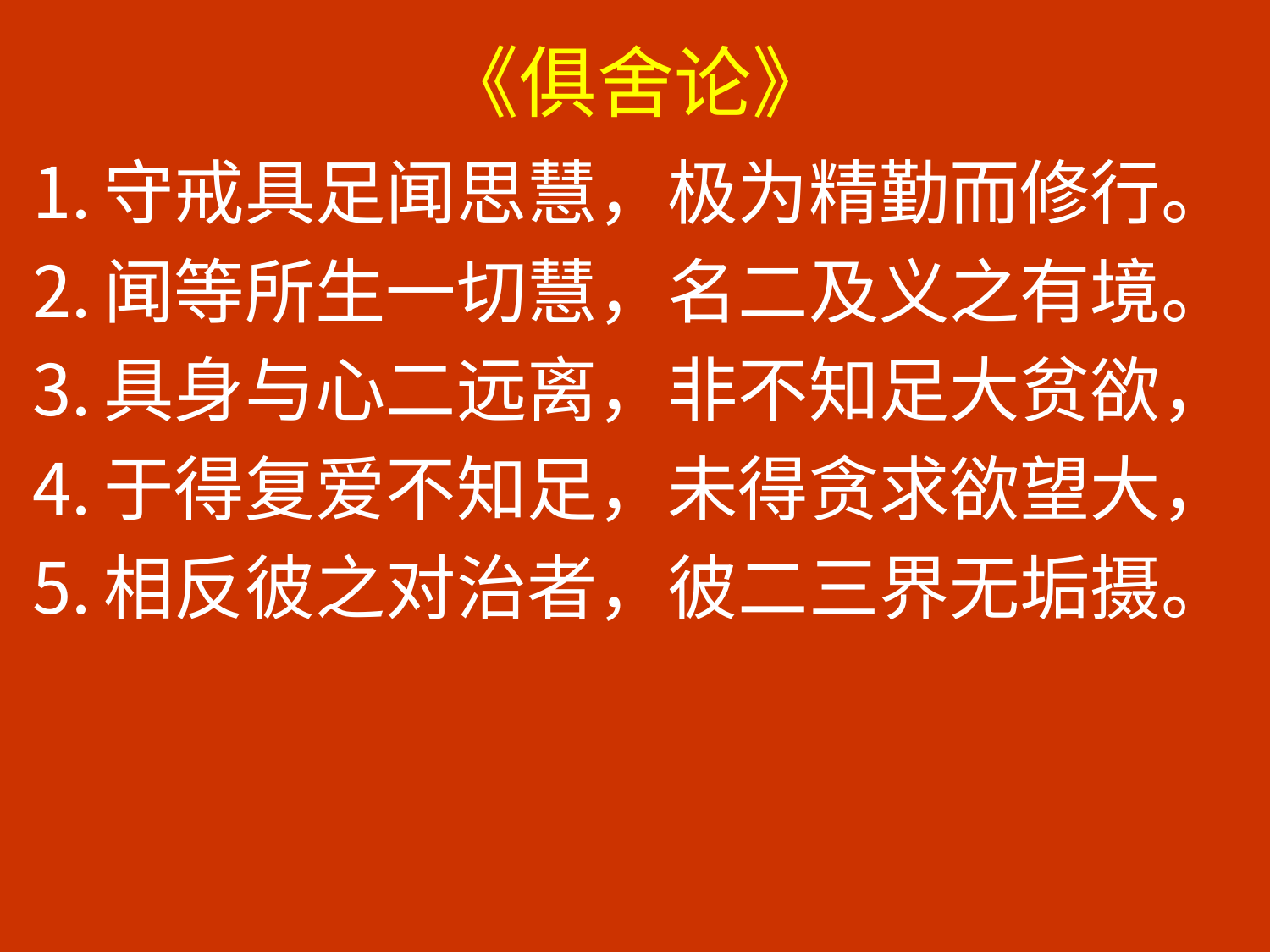

# 《俱舍论》
守戒具足闻思慧，极为精勤而修行。
闻等所生一切慧，名二及义之有境。
具身与心二远离，非不知足大贫欲，
于得复爱不知足，未得贪求欲望大，
相反彼之对治者，彼二三界无垢摄。